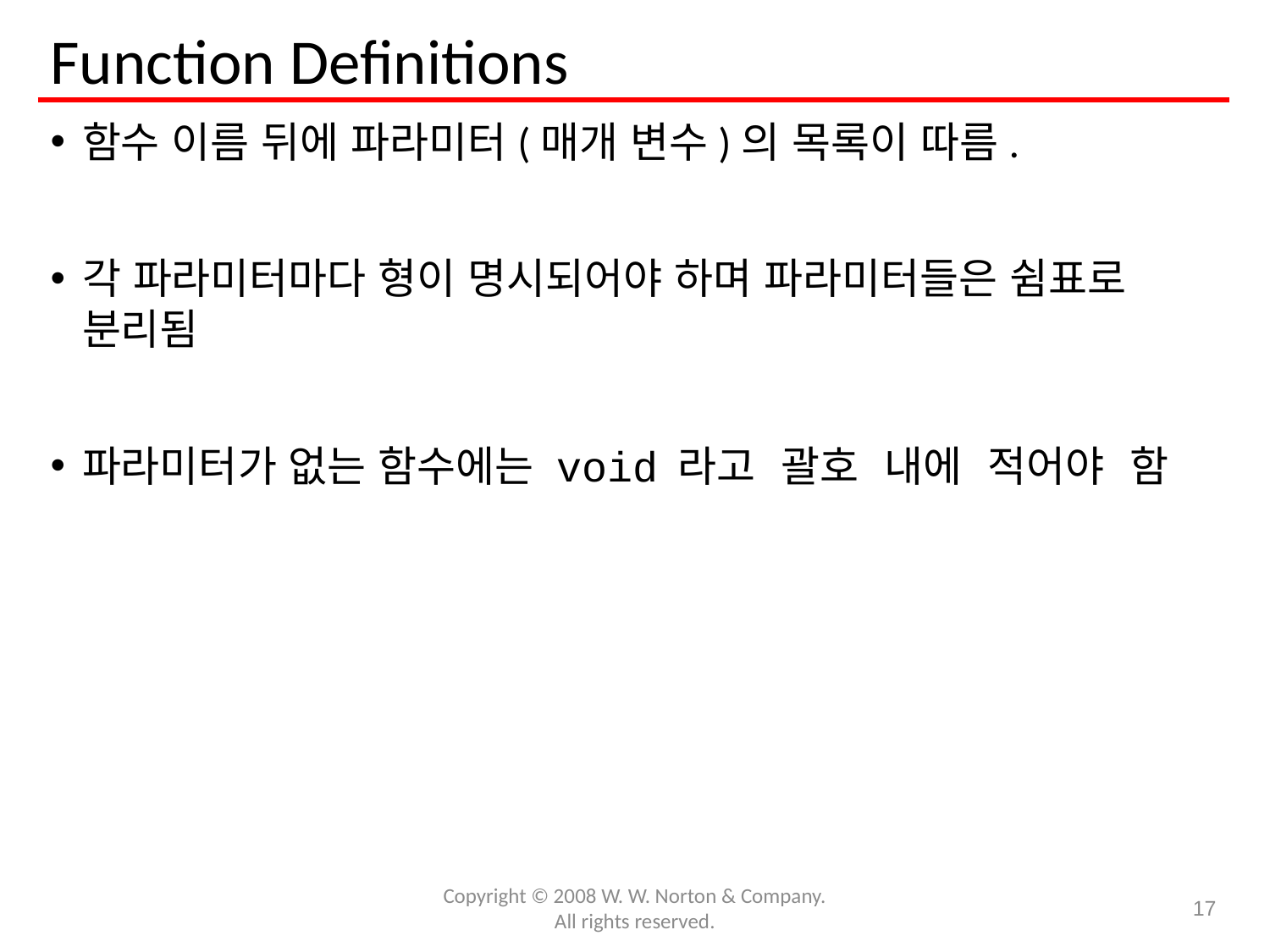

# Function Definitions
함수 이름 뒤에 파라미터(매개 변수)의 목록이 따름.

각 파라미터마다 형이 명시되어야 하며 파라미터들은 쉼표로 분리됨

파라미터가 없는 함수에는 void 라고 괄호 내에 적어야 함
Copyright © 2008 W. W. Norton & Company.
All rights reserved.
17